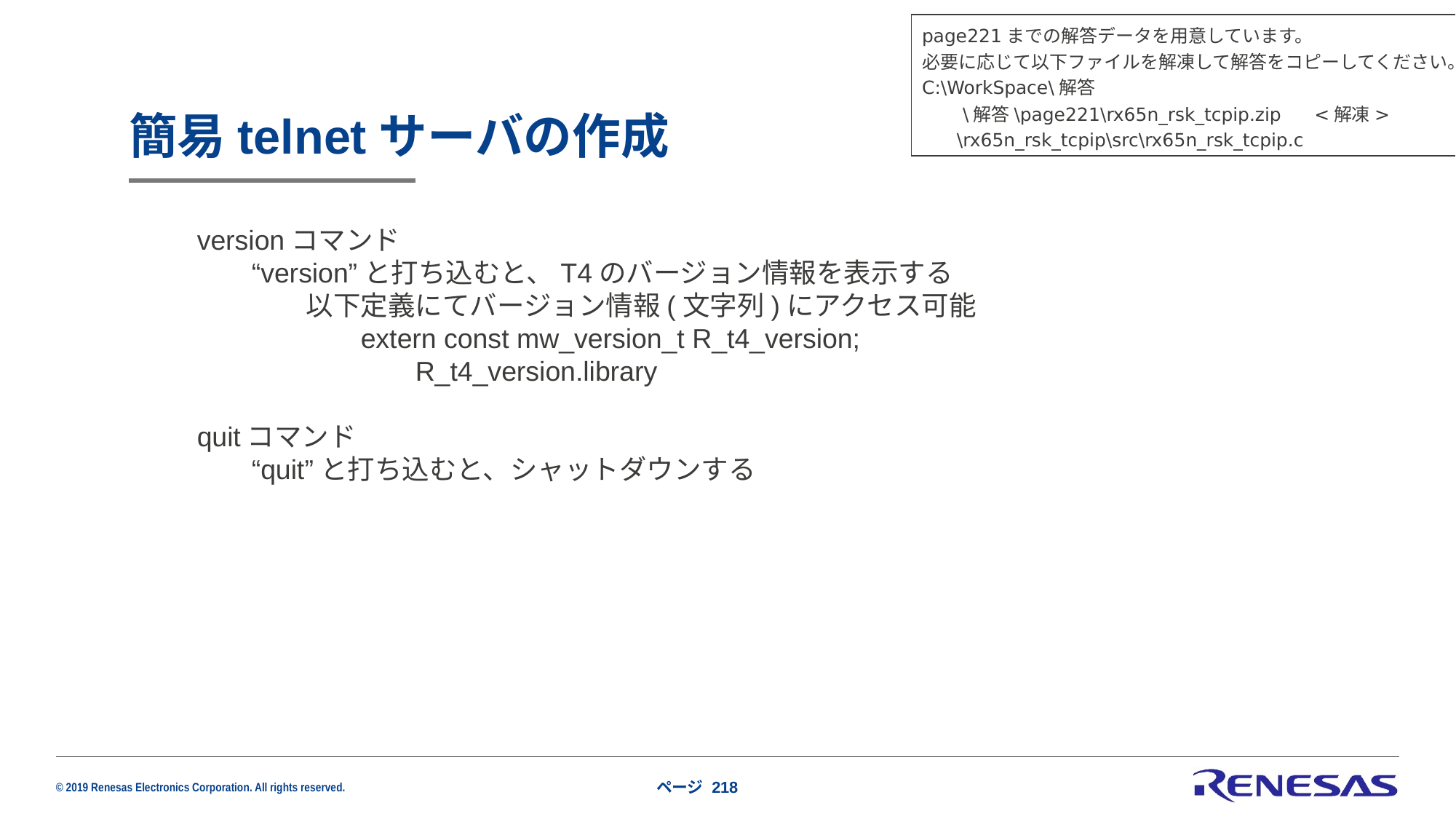

page221までの解答データを用意しています。
必要に応じて以下ファイルを解凍して解答をコピーしてください。
C:\WorkSpace\解答
　　\解答\page221\rx65n_rsk_tcpip.zip 　<解凍>
      \rx65n_rsk_tcpip\src\rx65n_rsk_tcpip.c
# 簡易telnetサーバの作成
versionコマンド
“version”と打ち込むと、T4のバージョン情報を表示する
以下定義にてバージョン情報(文字列)にアクセス可能
extern const mw_version_t R_t4_version;
R_t4_version.library

quitコマンド
“quit”と打ち込むと、シャットダウンする

ページ 218